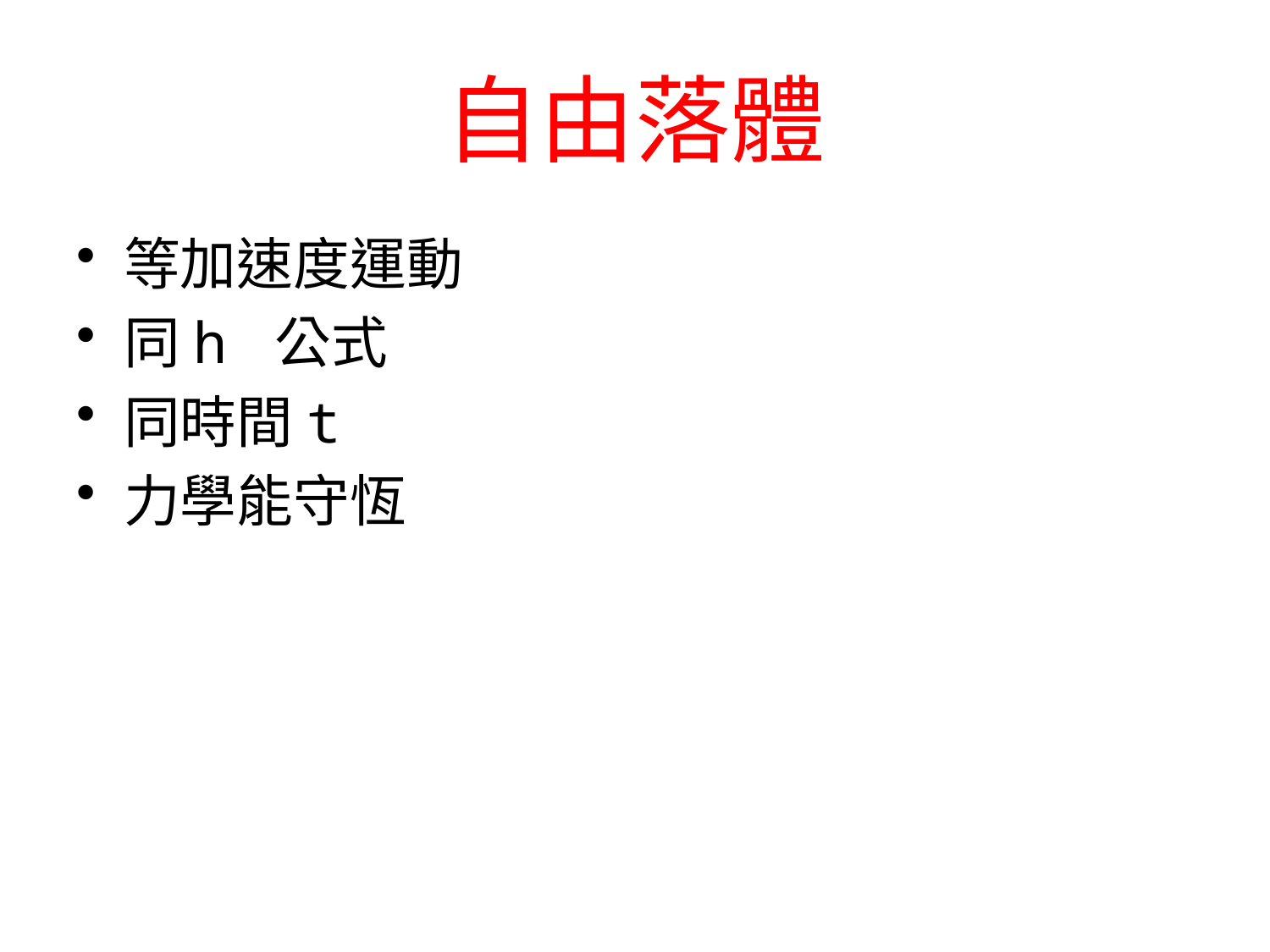

# 自由落體
等加速度運動
同h 公式
同時間t
力學能守恆